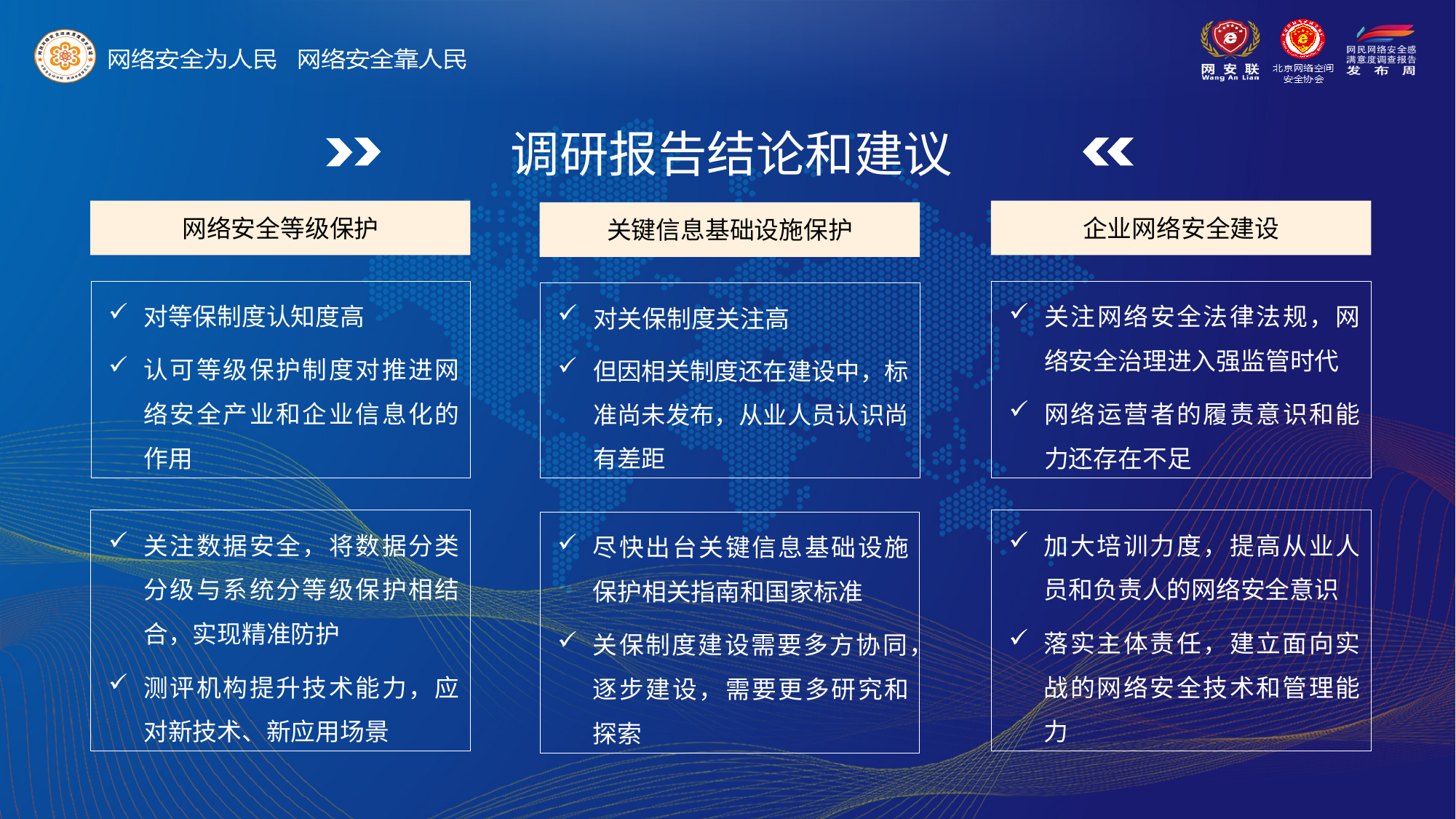

调研报告结论和建议

网络安全等级保护
企业网络安全建设
关键信息基础设施保护
对等保制度认知度高
认可等级保护制度对推进网络安全产业和企业信息化的作用
关注网络安全法律法规，网络安全治理进入强监管时代
网络运营者的履责意识和能力还存在不足
对关保制度关注高
但因相关制度还在建设中，标准尚未发布，从业人员认识尚有差距
关注数据安全，将数据分类分级与系统分等级保护相结合，实现精准防护
测评机构提升技术能力，应对新技术、新应用场景
加大培训力度，提高从业人员和负责人的网络安全意识
落实主体责任，建立面向实战的网络安全技术和管理能力
尽快出台关键信息基础设施保护相关指南和国家标准
关保制度建设需要多方协同，逐步建设，需要更多研究和探索